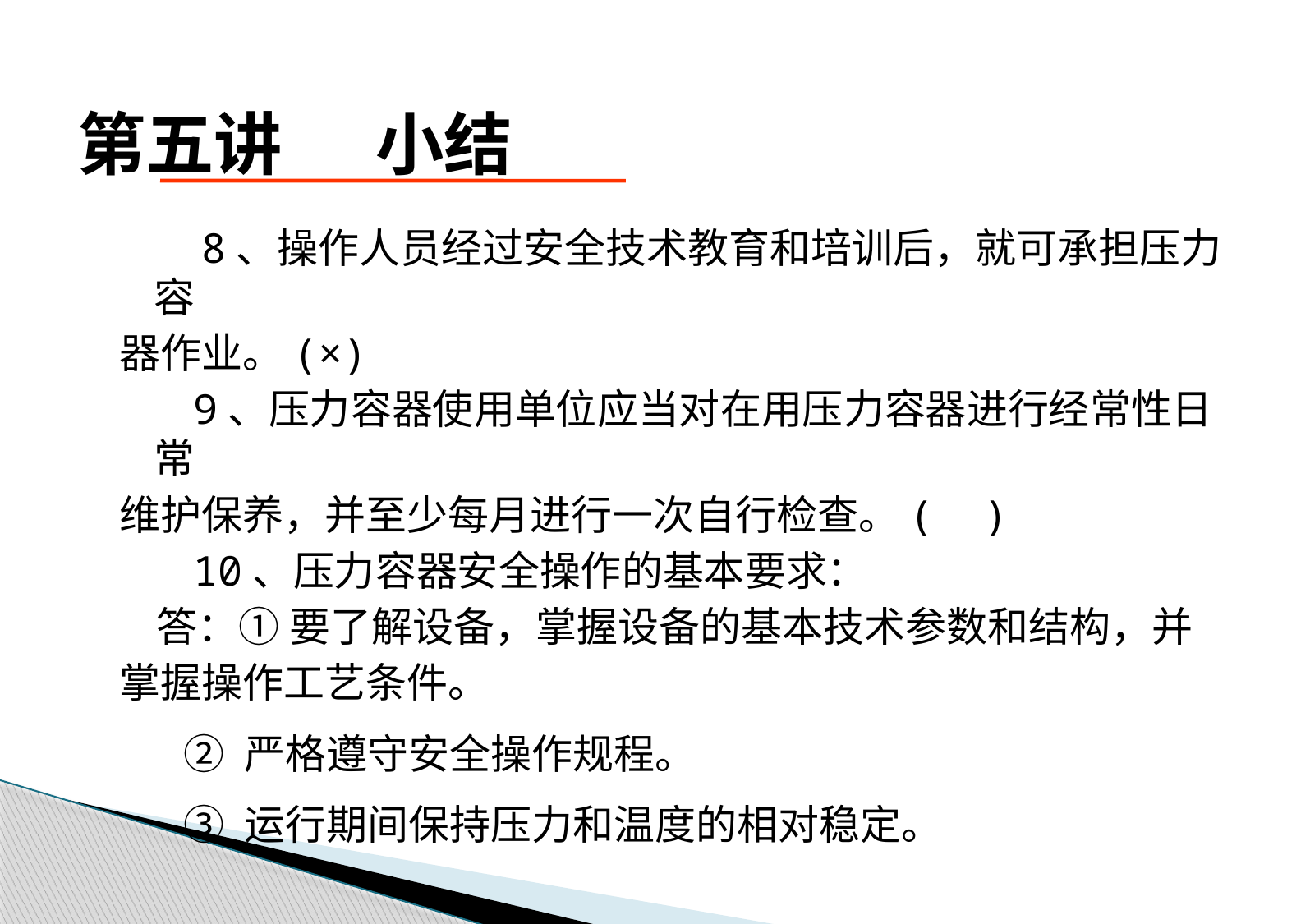

# 第五讲      小结

    8、操作人员经过安全技术教育和培训后，就可承担压力容
器作业。(×)
   9、压力容器使用单位应当对在用压力容器进行经常性日常
维护保养，并至少每月进行一次自行检查。(  )
   10、压力容器安全操作的基本要求：
   答：① 要了解设备，掌握设备的基本技术参数和结构，并
掌握操作工艺条件。
       ② 严格遵守安全操作规程。
       ③ 运行期间保持压力和温度的相对稳定。